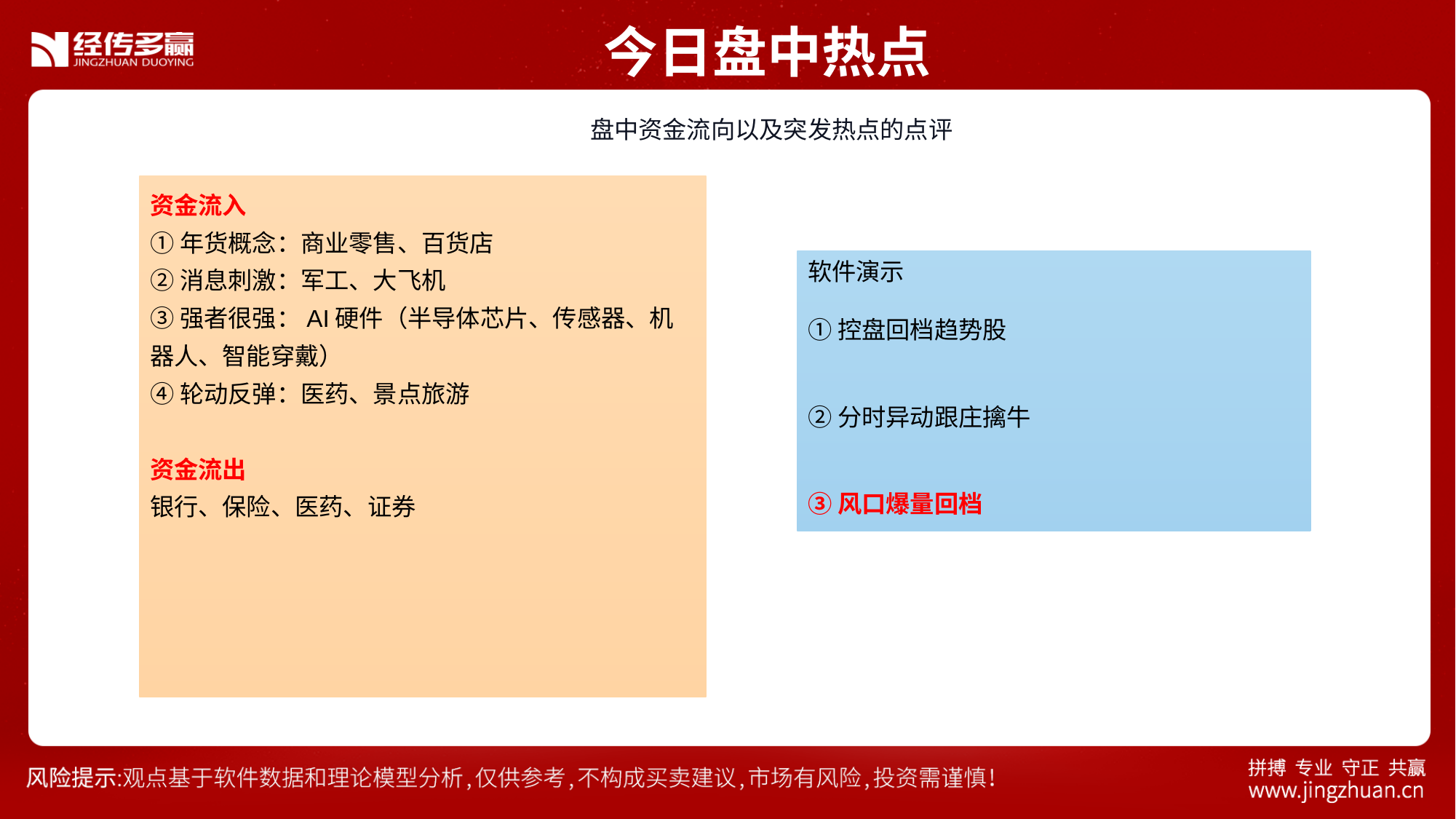

今日盘中热点
          盘中资金流向以及突发热点的点评
资金流入
①年货概念：商业零售、百货店
②消息刺激：军工、大飞机
③强者很强：AI硬件（半导体芯片、传感器、机器人、智能穿戴）
④轮动反弹：医药、景点旅游

资金流出
银行、保险、医药、证券

软件演示

①控盘回档趋势股

②分时异动跟庄擒牛

③风口爆量回档